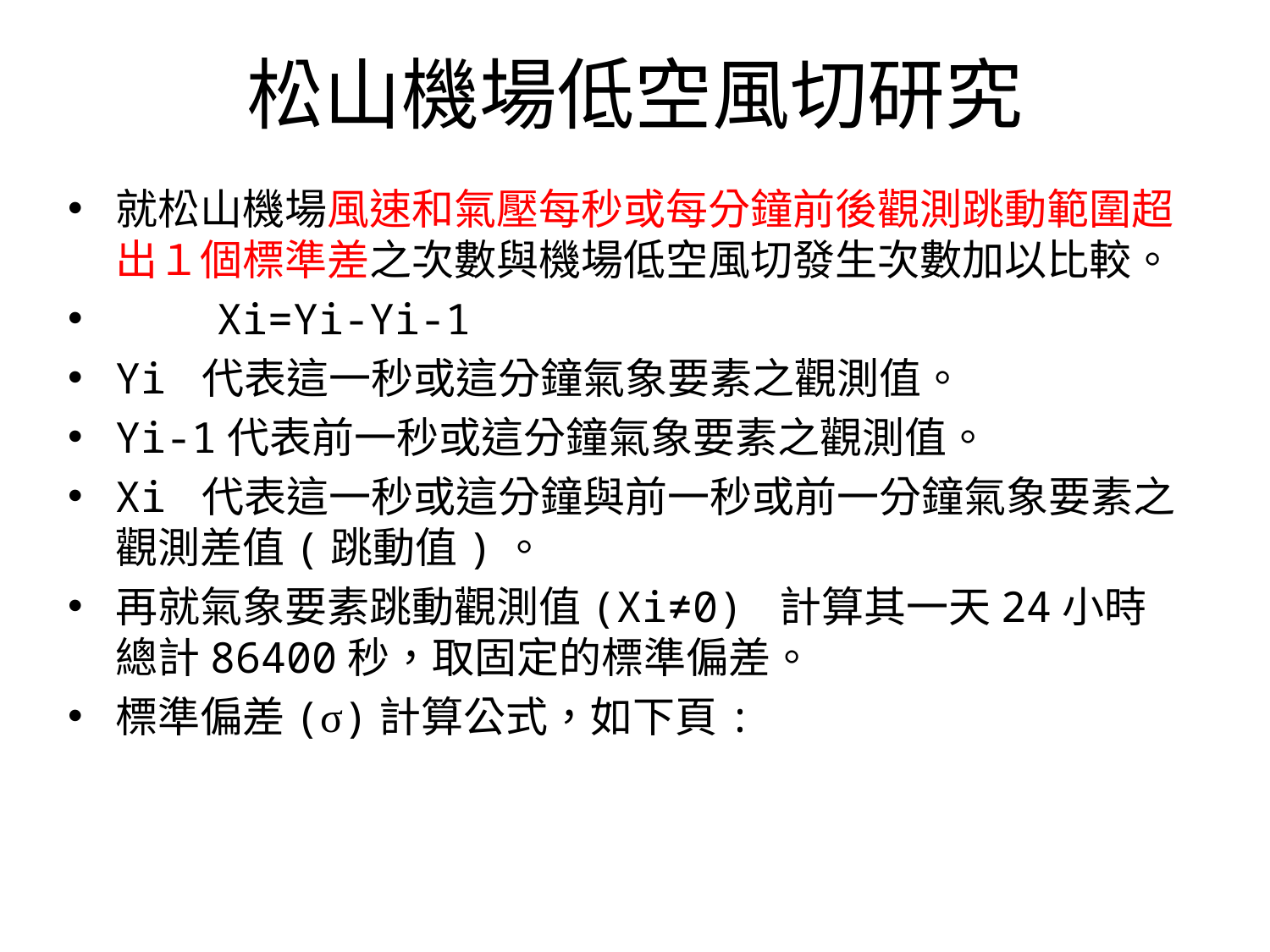

# 松山機場低空風切研究
就松山機場風速和氣壓每秒或每分鐘前後觀測跳動範圍超出１個標準差之次數與機場低空風切發生次數加以比較。
    Xi=Yi-Yi-1
Yi 代表這一秒或這分鐘氣象要素之觀測值。
Yi-1代表前一秒或這分鐘氣象要素之觀測值。
Xi 代表這一秒或這分鐘與前一秒或前一分鐘氣象要素之觀測差值(跳動值)。
再就氣象要素跳動觀測值(Xi≠0) 計算其一天24小時總計86400秒，取固定的標準偏差。
標準偏差(σ)計算公式，如下頁: